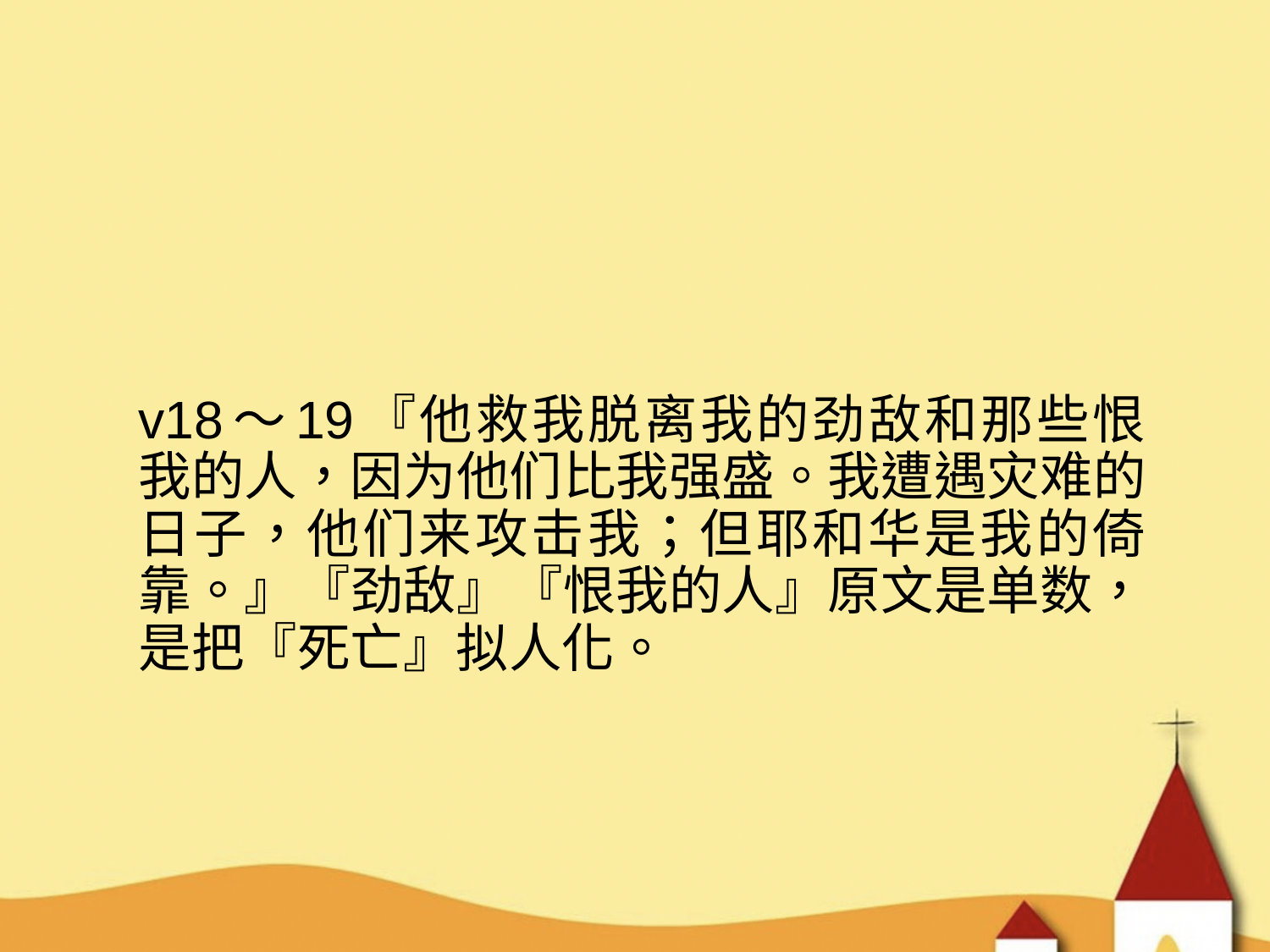

#
v18～19『他救我脱离我的劲敌和那些恨我的人，因为他们比我强盛。我遭遇灾难的日子，他们来攻击我；但耶和华是我的倚靠。』『劲敌』『恨我的人』原文是单数，是把『死亡』拟人化。